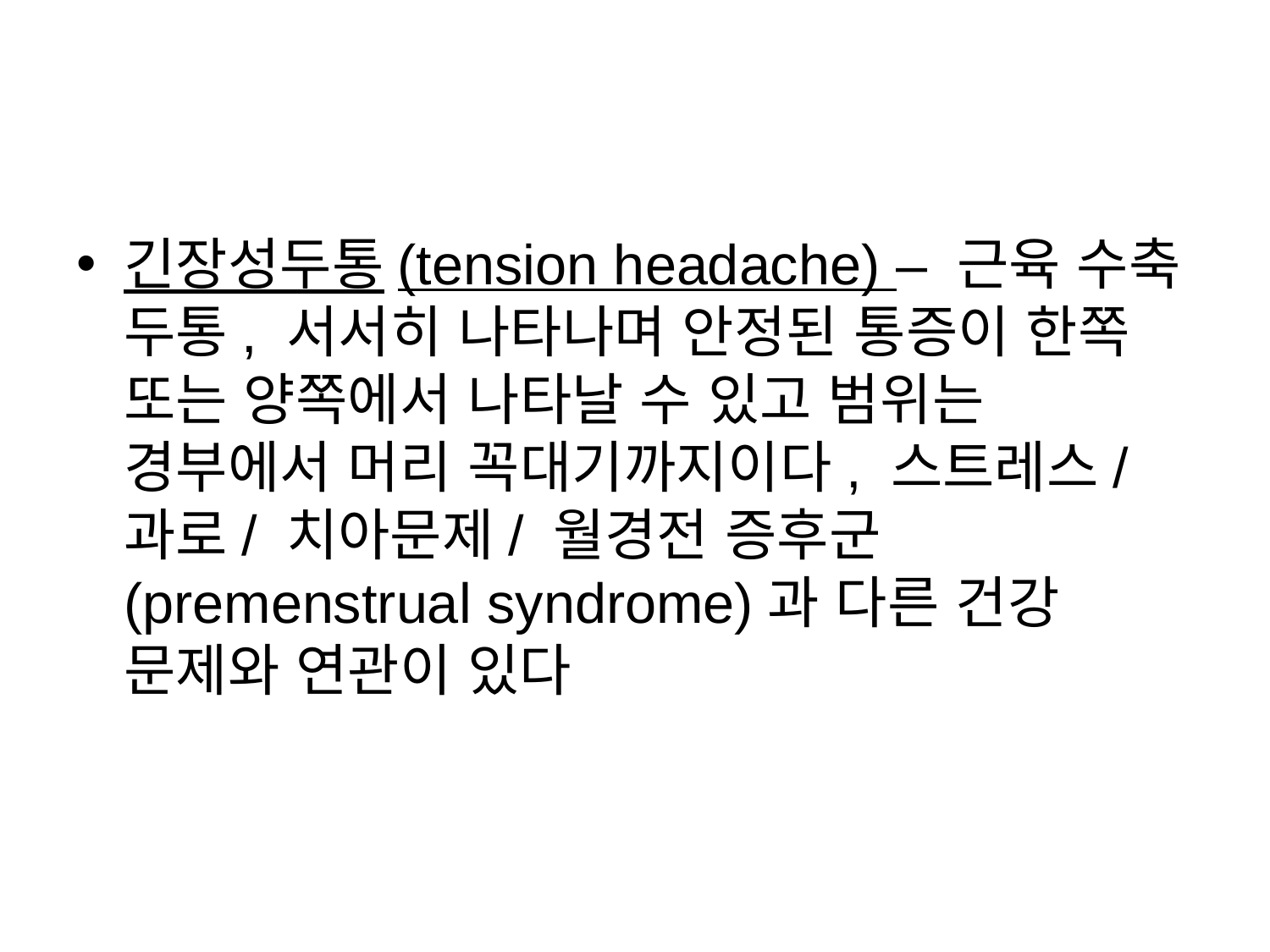

#
긴장성두통(tension headache) – 근육 수축 두통, 서서히 나타나며 안정된 통증이 한쪽 또는 양쪽에서 나타날 수 있고 범위는 경부에서 머리 꼭대기까지이다, 스트레스/ 과로/ 치아문제/ 월경전 증후군(premenstrual syndrome)과 다른 건강 문제와 연관이 있다